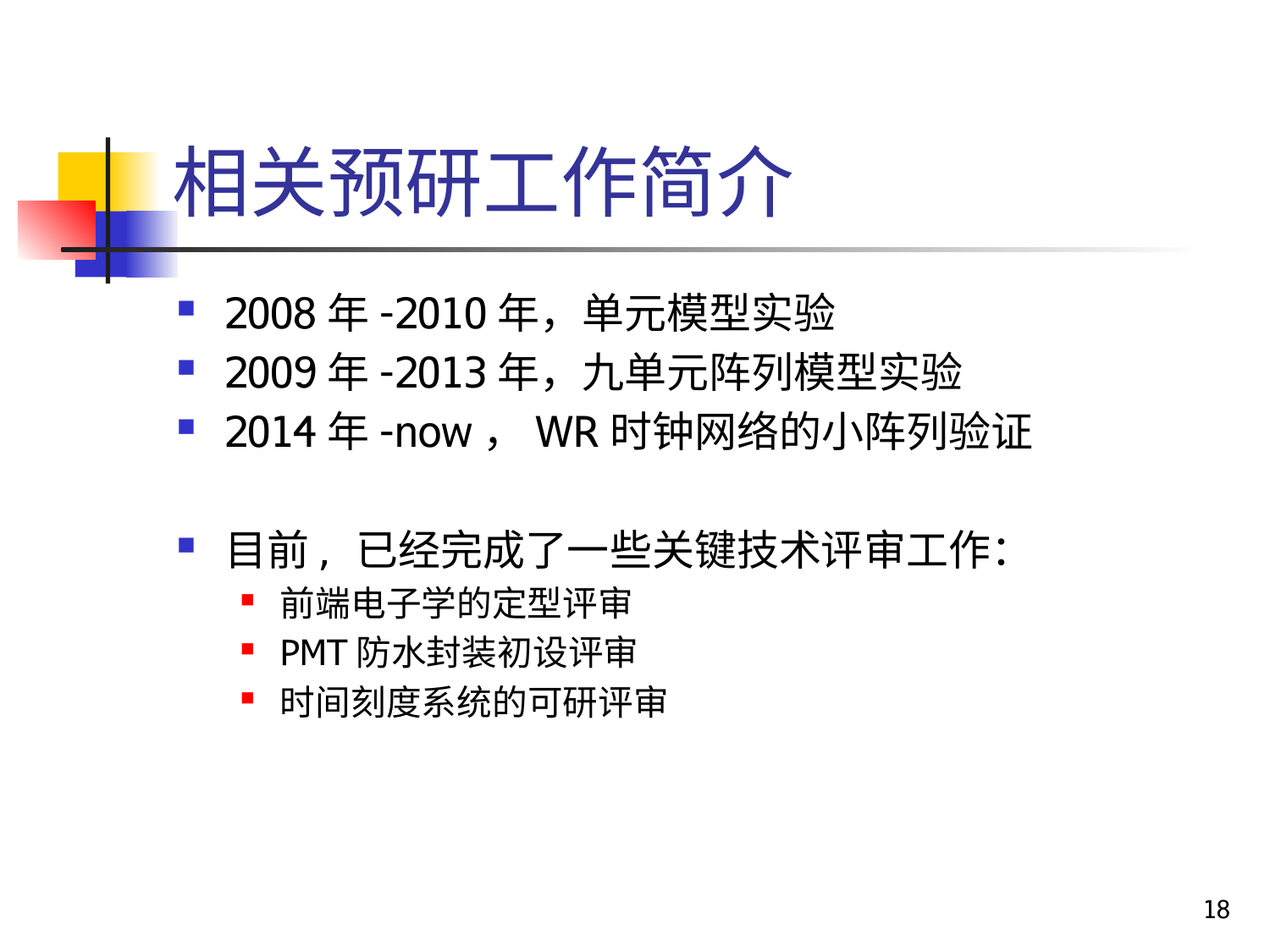

# 相关预研工作简介
2008年-2010年，单元模型实验
2009年-2013年，九单元阵列模型实验
2014年-now，WR时钟网络的小阵列验证

目前, 已经完成了一些关键技术评审工作：
前端电子学的定型评审
PMT防水封装初设评审
时间刻度系统的可研评审
18